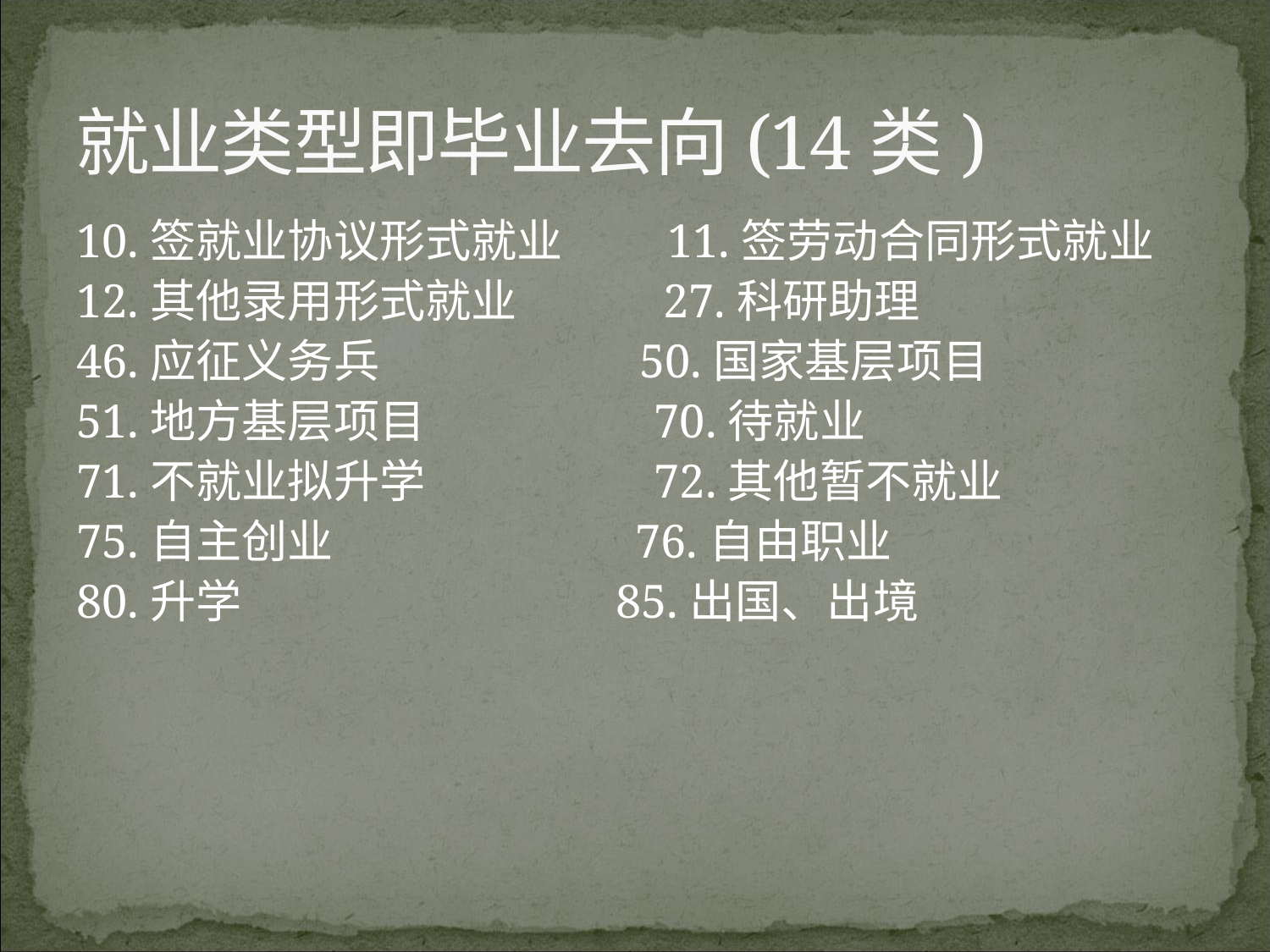

# 就业类型即毕业去向(14类)
10.签就业协议形式就业         11.签劳动合同形式就业
12.其他录用形式就业             27.科研助理
46.应征义务兵                        50.国家基层项目
51.地方基层项目                     70.待就业
71.不就业拟升学                     72.其他暂不就业
75.自主创业                            76.自由职业
80.升学                                   85.出国、出境